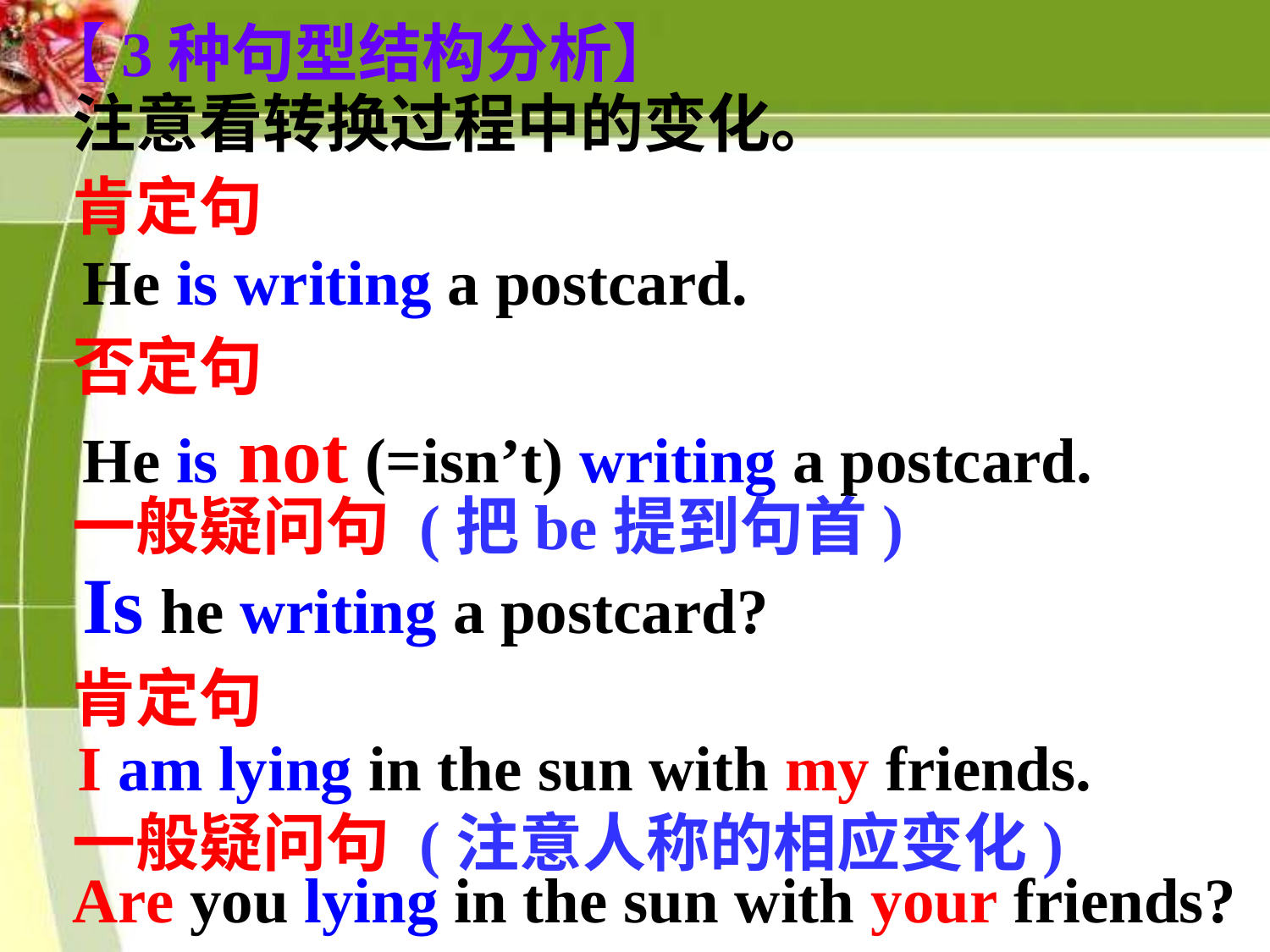

【3种句型结构分析】
肯定句
否定句
一般疑问句 (把be提到句首)
注意看转换过程中的变化。
He is writing a postcard.
He is not (=isn’t) writing a postcard.
Is he writing a postcard?
肯定句
一般疑问句 (注意人称的相应变化)
I am lying in the sun with my friends.
Are you lying in the sun with your friends?